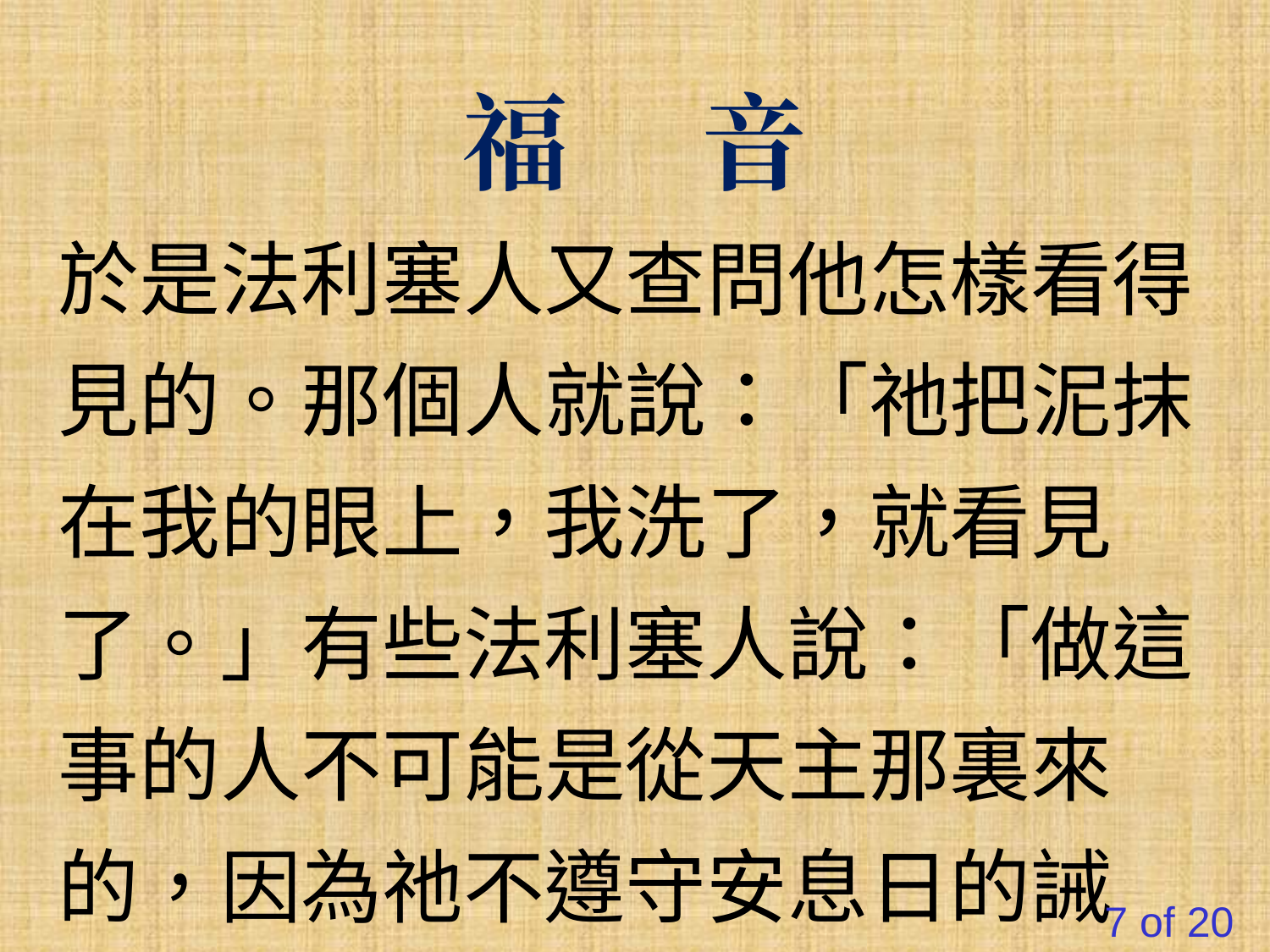

福     音
於是法利塞人又查問他怎樣看得見的。那個人就說：「祂把泥抹在我的眼上，我洗了，就看見了。」有些法利塞人說：「做這事的人不可能是從天主那裏來的，因為祂不遵守安息日的誡律。」
7 of 20